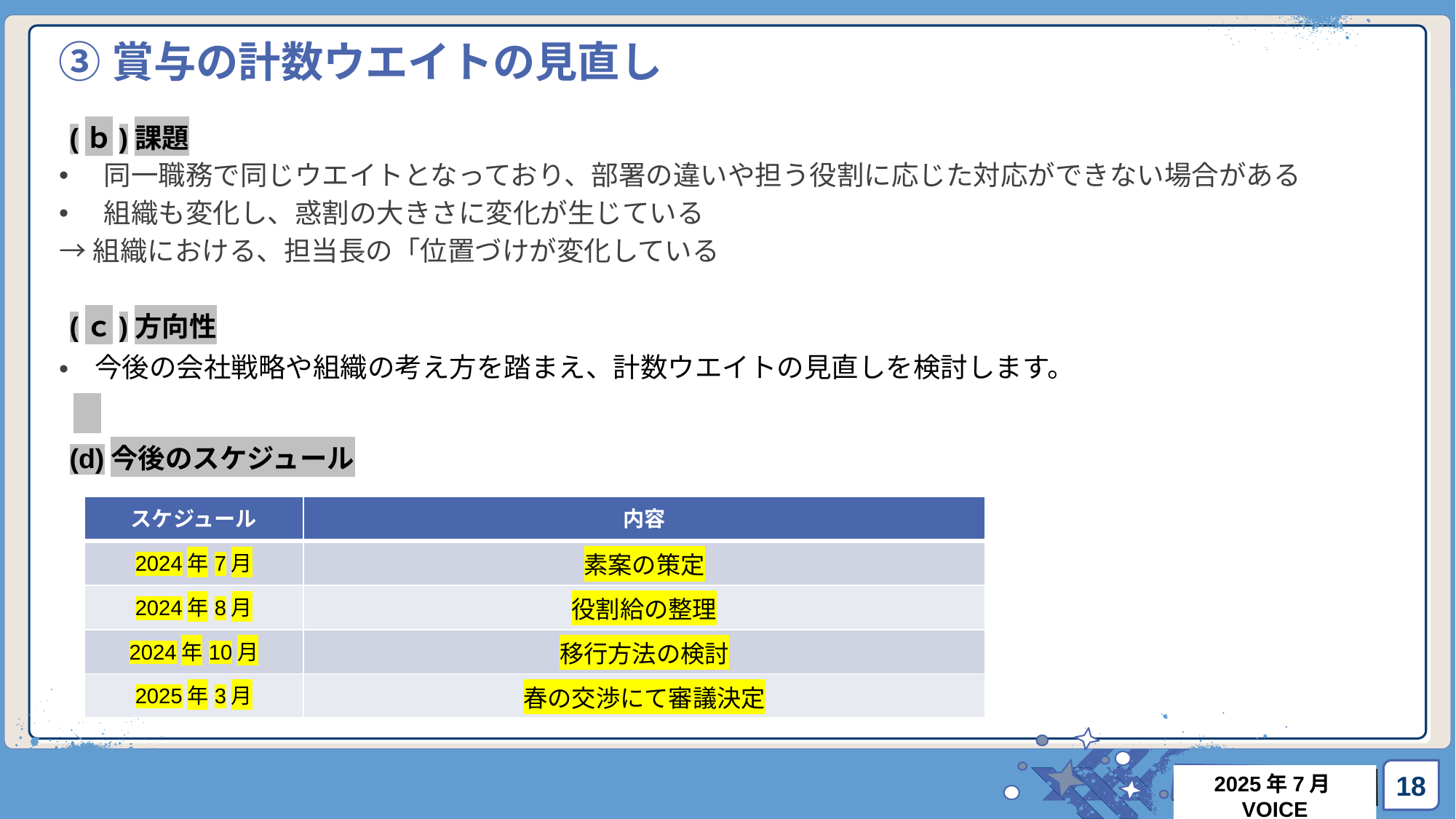

# ③賞与の計数ウエイトの見直し
(ｂ)課題

　同一職務で同じウエイトとなっており、部署の違いや担う役割に応じた対応ができない場合がある
　組織も変化し、惑割の大きさに変化が生じている
→組織における、担当長の「位置づけが変化している

(ｃ)方向性

今後の会社戦略や組織の考え方を踏まえ、計数ウエイトの見直しを検討します。

(d)今後のスケジュール
| スケジュール | 内容 |
| --- | --- |
| 2024年7月 | 素案の策定 |
| 2024年8月 | 役割給の整理 |
| 2024年10月 | 移行方法の検討 |
| 2025年3月 | 春の交渉にて審議決定 |
18
2025年7月VOICE